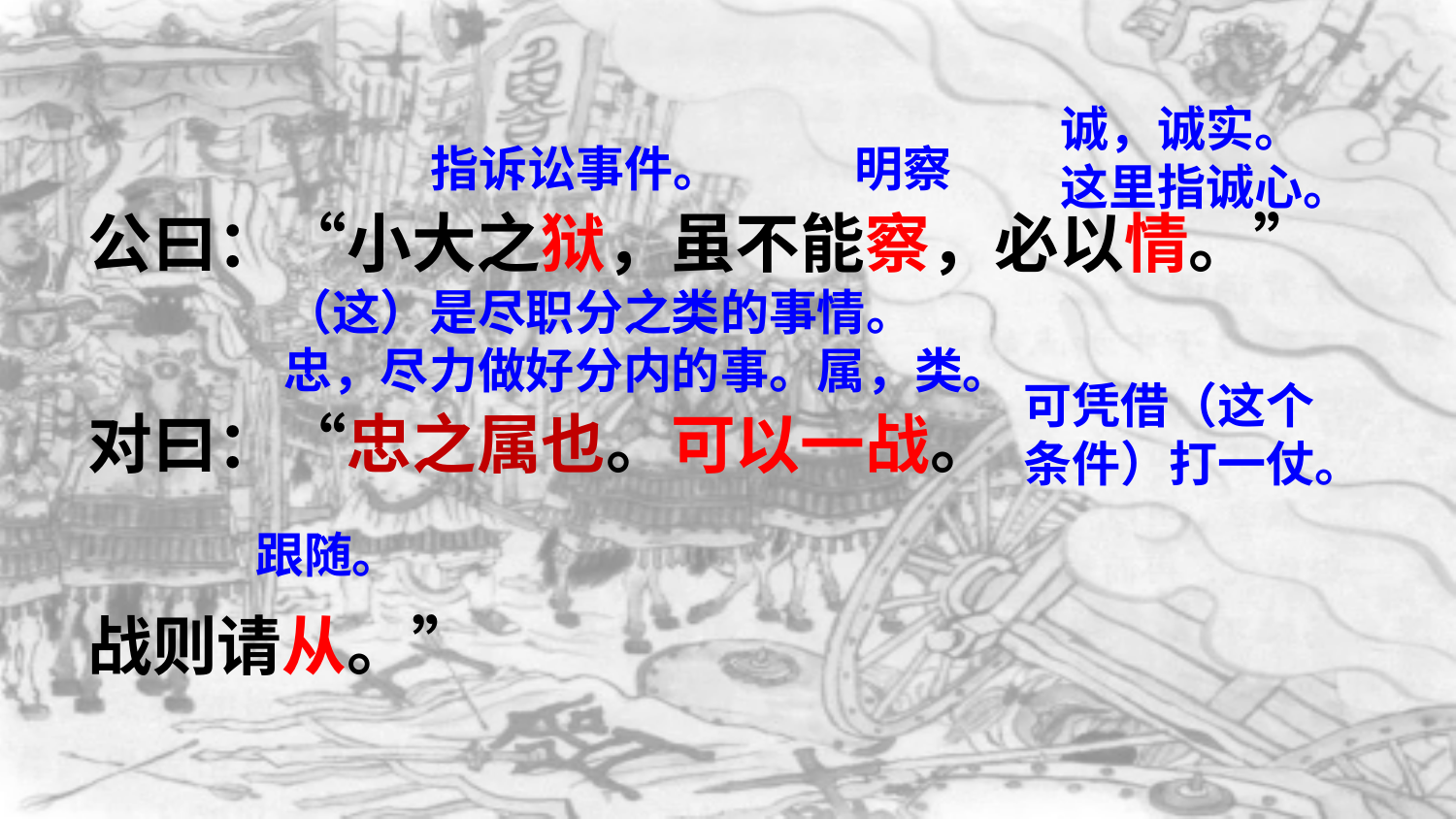

诚，诚实。这里指诚心。
明察
指诉讼事件。
公曰：“小大之狱，虽不能察，必以情。”

对曰：“忠之属也。可以一战。

战则请从。”
（这）是尽职分之类的事情。
忠，尽力做好分内的事。属，类。
可凭借（这个条件）打一仗。
跟随。